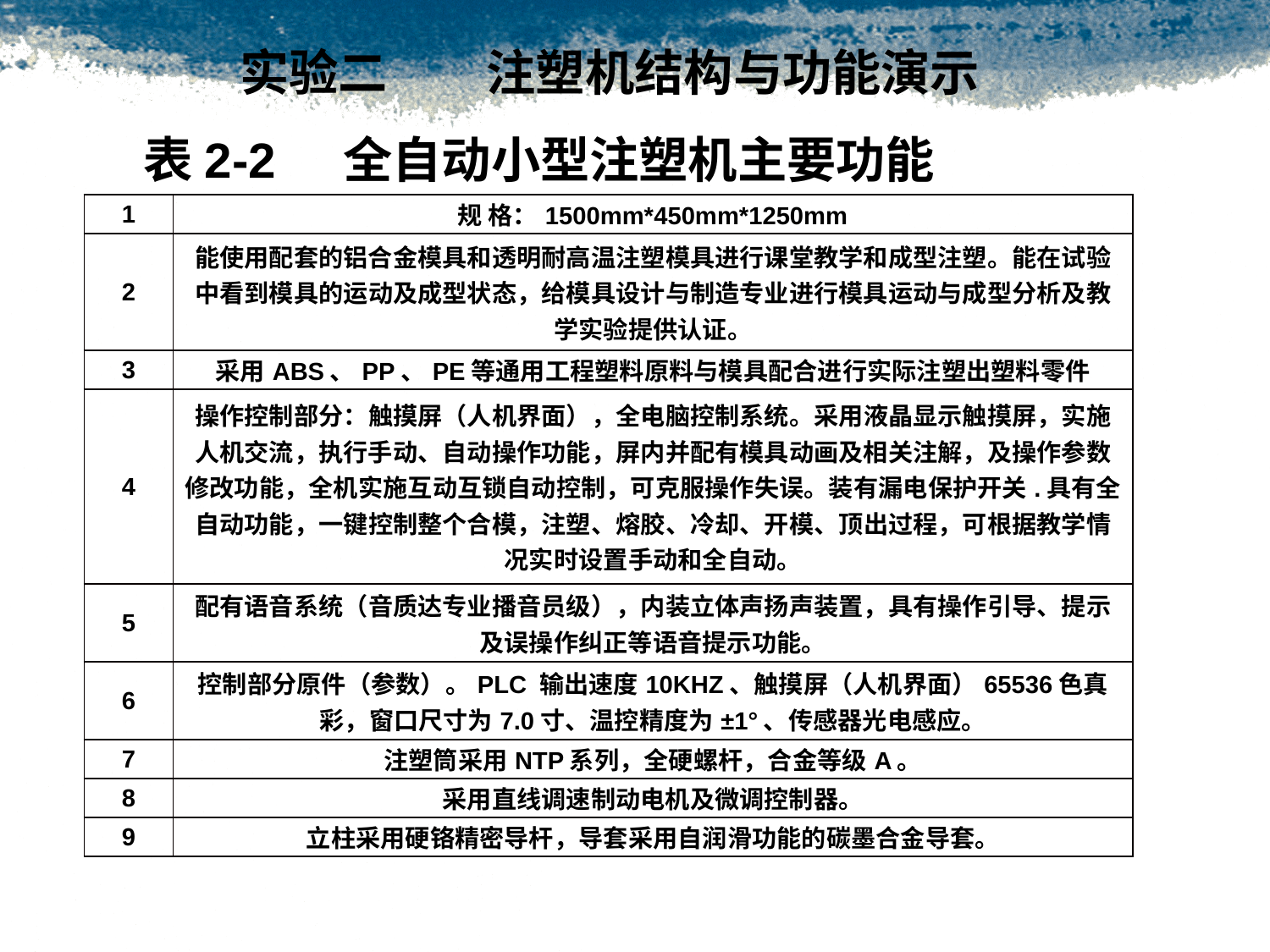

实验二　　注塑机结构与功能演示
表2-2    全自动小型注塑机主要功能
| 1 | 规 格：1500mm\*450mm\*1250mm |
| --- | --- |
| 2 | 能使用配套的铝合金模具和透明耐高温注塑模具进行课堂教学和成型注塑。能在试验中看到模具的运动及成型状态，给模具设计与制造专业进行模具运动与成型分析及教学实验提供认证。 |
| 3 | 采用ABS、PP、PE等通用工程塑料原料与模具配合进行实际注塑出塑料零件 |
| 4 | 操作控制部分：触摸屏（人机界面），全电脑控制系统。采用液晶显示触摸屏，实施人机交流，执行手动、自动操作功能，屏内并配有模具动画及相关注解，及操作参数修改功能，全机实施互动互锁自动控制，可克服操作失误。装有漏电保护开关.具有全自动功能，一键控制整个合模，注塑、熔胶、冷却、开模、顶出过程，可根据教学情况实时设置手动和全自动。 |
| 5 | 配有语音系统（音质达专业播音员级），内装立体声扬声装置，具有操作引导、提示及误操作纠正等语音提示功能。 |
| 6 | 控制部分原件（参数）。PLC 输出速度10KHZ、触摸屏（人机界面）65536色真彩，窗口尺寸为7.0寸、温控精度为±1°、传感器光电感应。 |
| 7 | 注塑筒采用NTP系列，全硬螺杆，合金等级A。 |
| 8 | 采用直线调速制动电机及微调控制器。 |
| 9 | 立柱采用硬铬精密导杆，导套采用自润滑功能的碳墨合金导套。 |